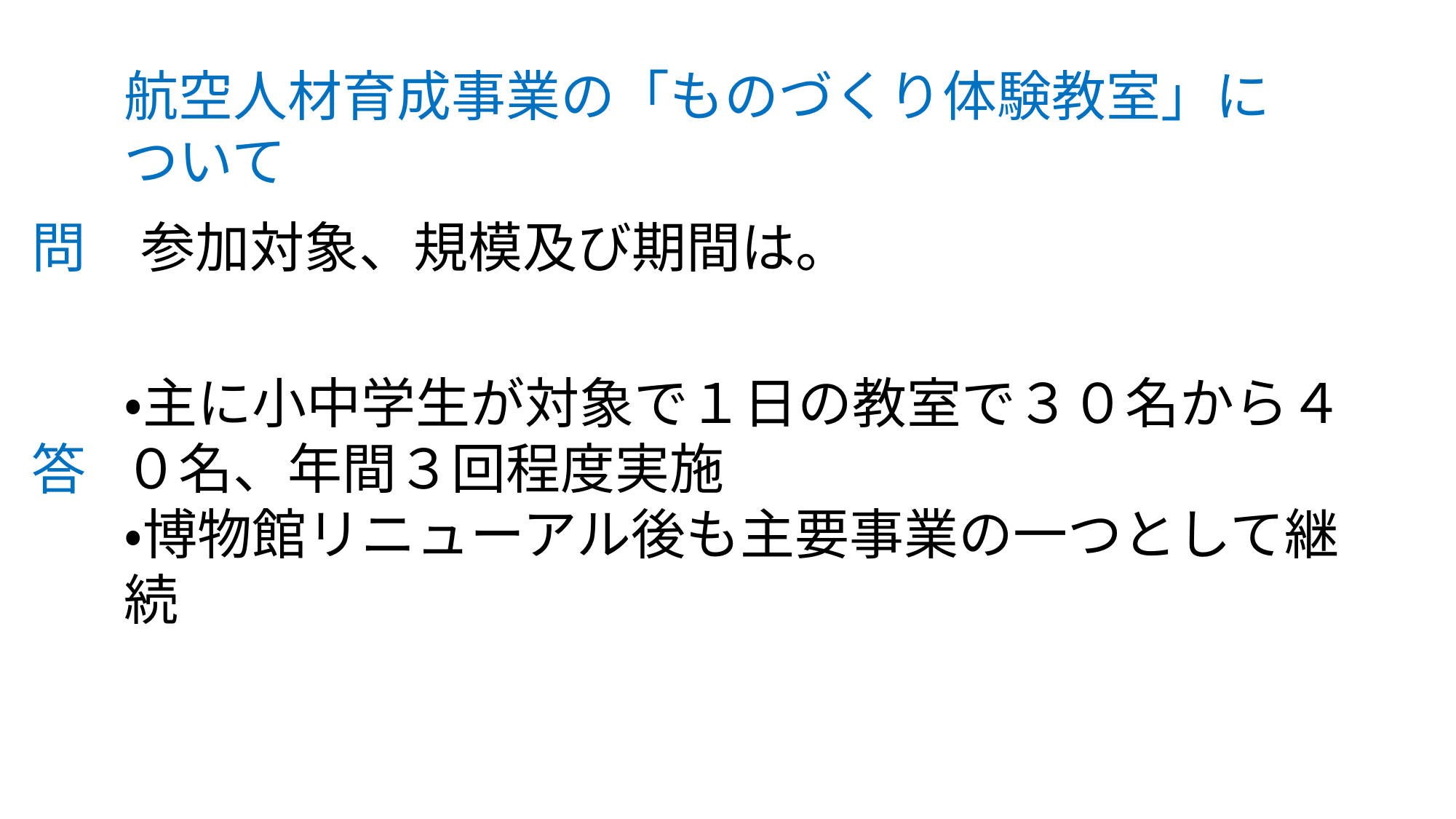

航空人材育成事業の「ものづくり体験教室」について
問　参加対象、規模及び期間は。
・主に小中学生が対象で１日の教室で３０名から４０名、年間３回程度実施
・博物館リニューアル後も主要事業の一つとして継続
答